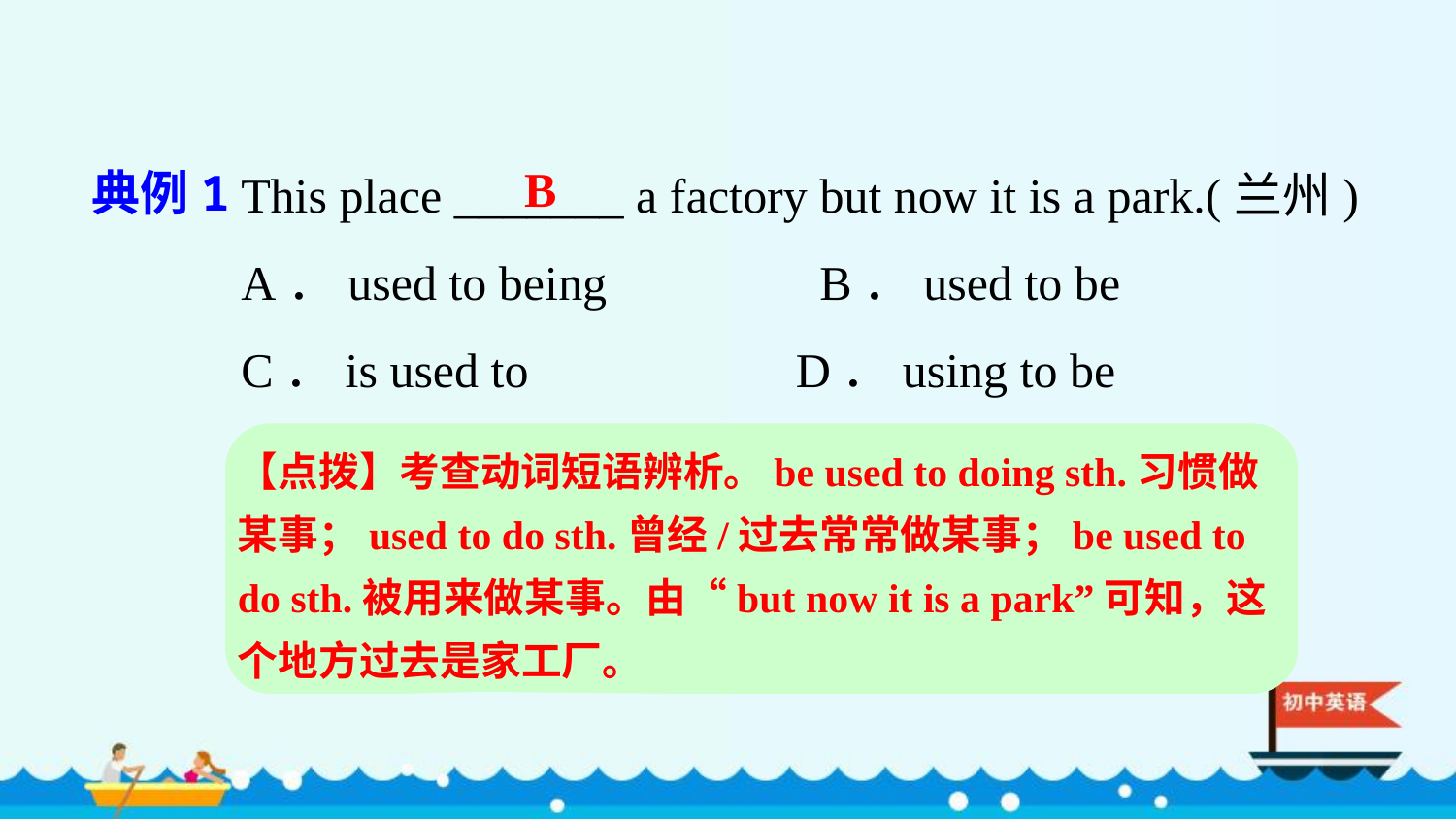

This place _______ a factory but now it is a park.(兰州)
A．used to being　　　    B．used to be
C．is used to                      D．using to be
典例1
B

【点拨】考查动词短语辨析。be used to doing sth.习惯做某事；used to do sth.曾经/过去常常做某事；be used to do sth.被用来做某事。由“but now it is a park”可知，这个地方过去是家工厂。